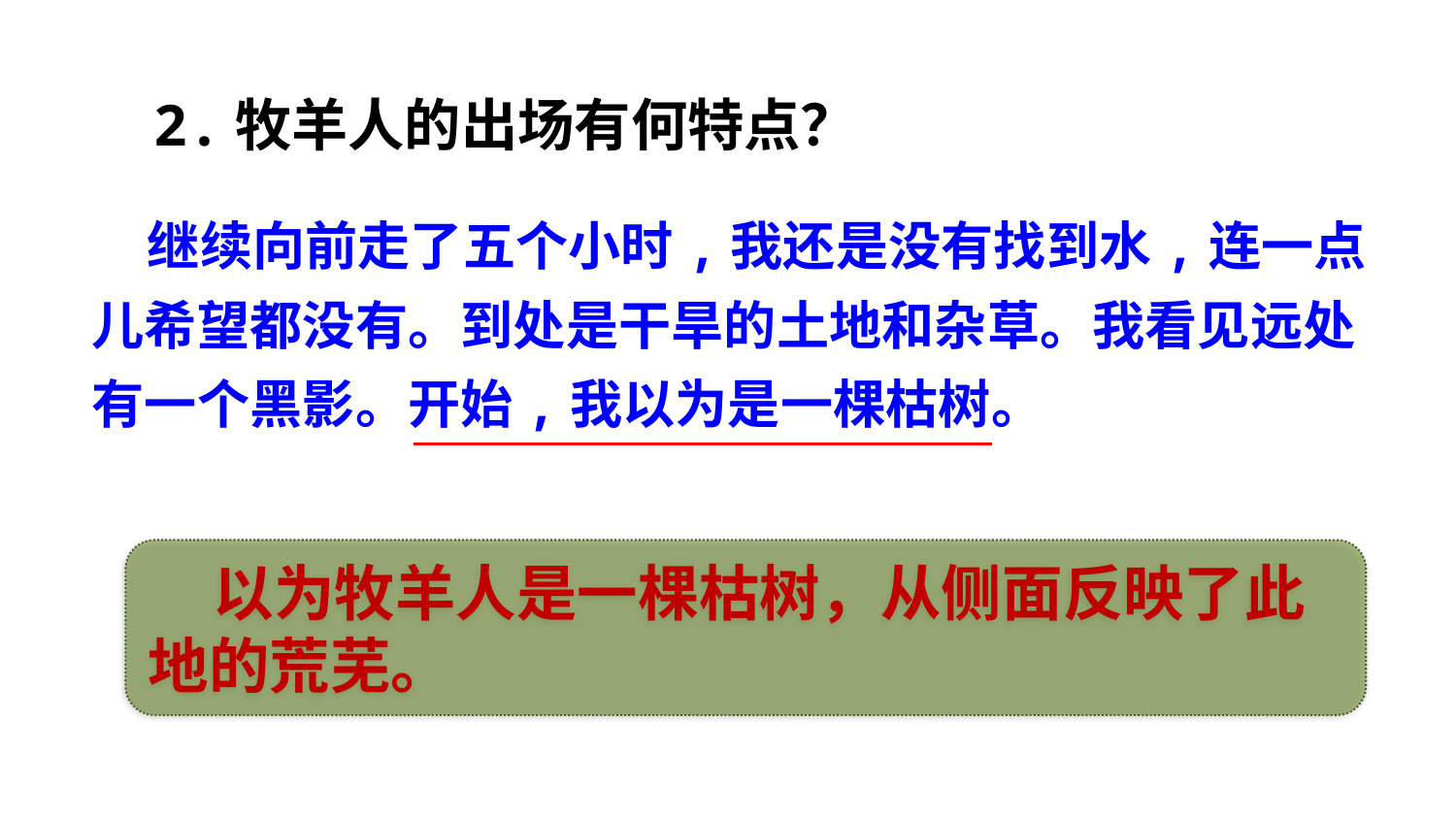

2.牧羊人的出场有何特点？
    继续向前走了五个小时,我还是没有找到水,连一点儿希望都没有。到处是干旱的土地和杂草。我看见远处有一个黑影。开始,我以为是一棵枯树。
      以为牧羊人是一棵枯树，从侧面反映了此地的荒芜。